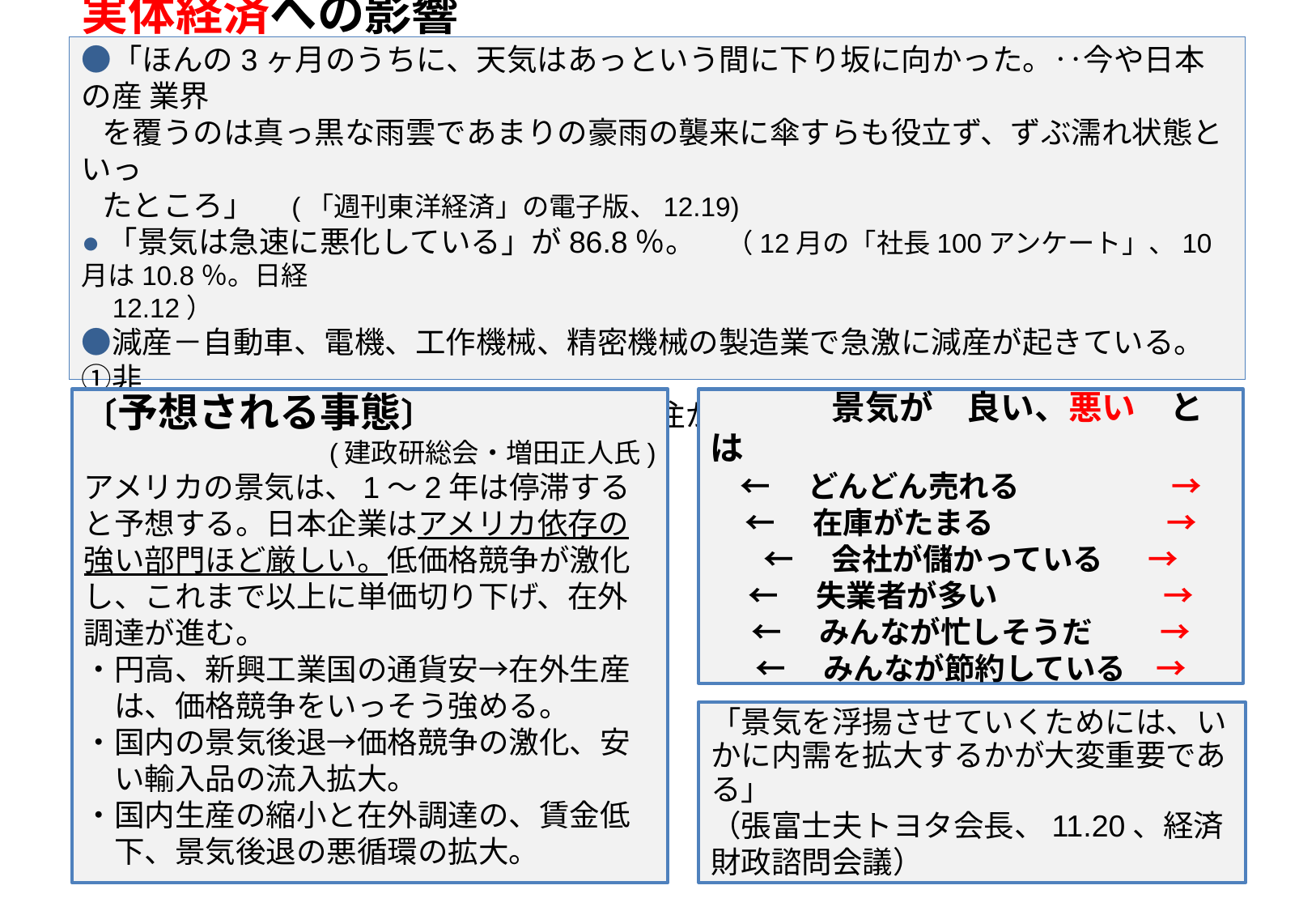

# 実体経済への影響 ●「ほんの3ヶ月のうちに、天気はあっという間に下り坂に向かった。‥今や日本の産 業界 を覆うのは真っ黒な雨雲であまりの豪雨の襲来に傘すらも役立ず、ずぶ濡れ状態といっ たところ」　(「週刊東洋経済」の電子版、12.19) ●「景気は急速に悪化している」が86.8％。　（12月の「社長100アンケート」、10月は10.8％。日経 12.12）　 ●減産－自動車、電機、工作機械、精密機械の製造業で急激に減産が起きている。①非 正規労働者の解雇、②下請けへの部品発注が激減している。

〔予想される事態〕
(建政研総会・増田正人氏)
アメリカの景気は、1～2年は停滞すると予想する。日本企業はアメリカ依存の強い部門ほど厳しい。低価格競争が激化し、これまで以上に単価切り下げ、在外調達が進む。
・円高、新興工業国の通貨安→在外生産
　は、価格競争をいっそう強める。
・国内の景気後退→価格競争の激化、安
　い輸入品の流入拡大。
・国内生産の縮小と在外調達の、賃金低
　下、景気後退の悪循環の拡大。

　　　　景気が　良い、悪い　とは
←　どんどん売れる　　　　　→
←　在庫がたまる　　　　　   →
←　会社が儲かっている　  →
←　失業者が多い　　　　　  →
←　みんなが忙しそうだ　　 →
←　みんなが節約している　→
「景気を浮揚させていくためには、いかに内需を拡大するかが大変重要である」
（張富士夫トヨタ会長、11.20、経済財政諮問会議）
4